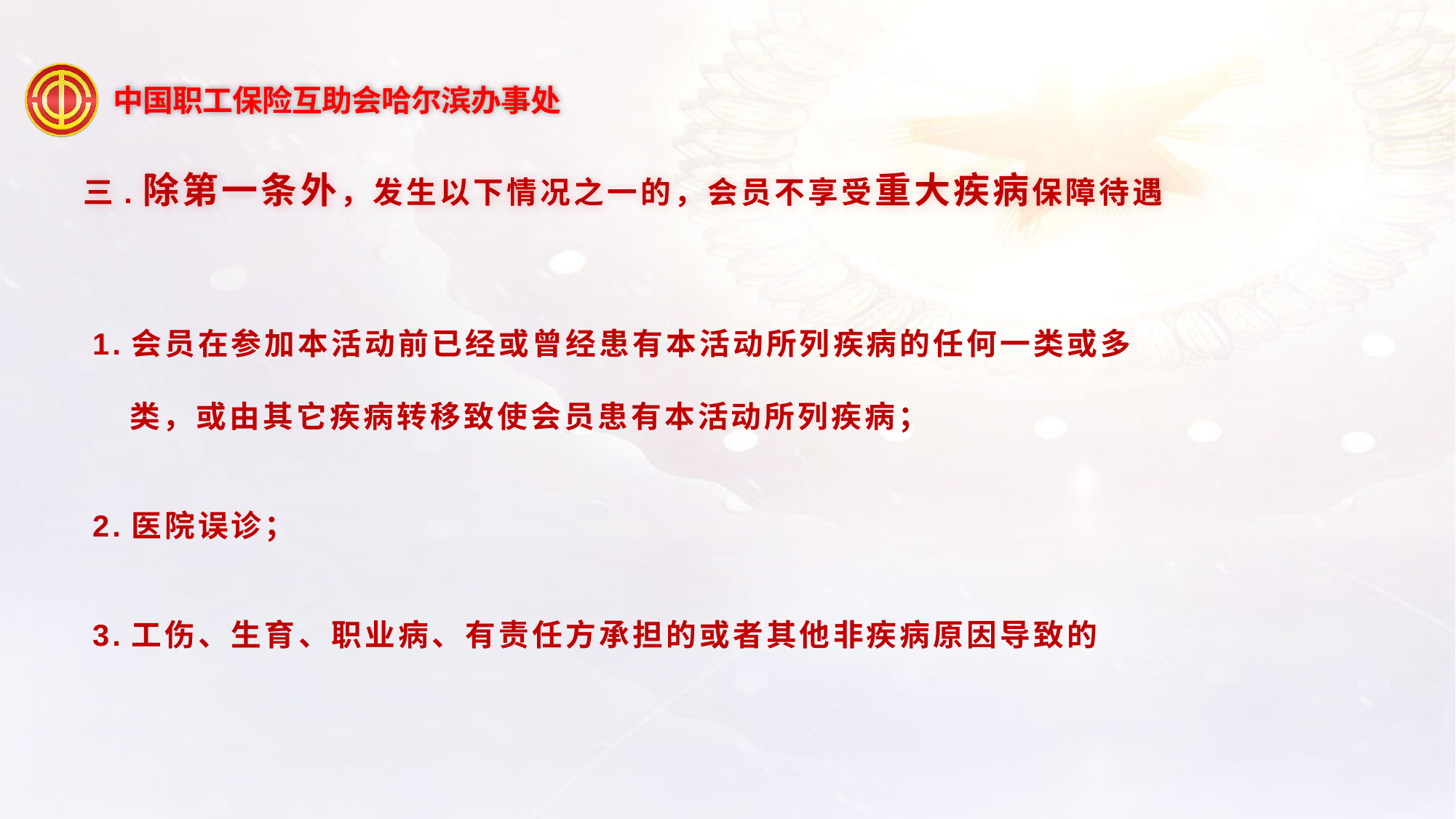

三.除第一条外，发生以下情况之一的，会员不享受重大疾病保障待遇
1.会员在参加本活动前已经或曾经患有本活动所列疾病的任何一类或多

   类，或由其它疾病转移致使会员患有本活动所列疾病；

2.医院误诊；

3.工伤、生育、职业病、有责任方承担的或者其他非疾病原因导致的